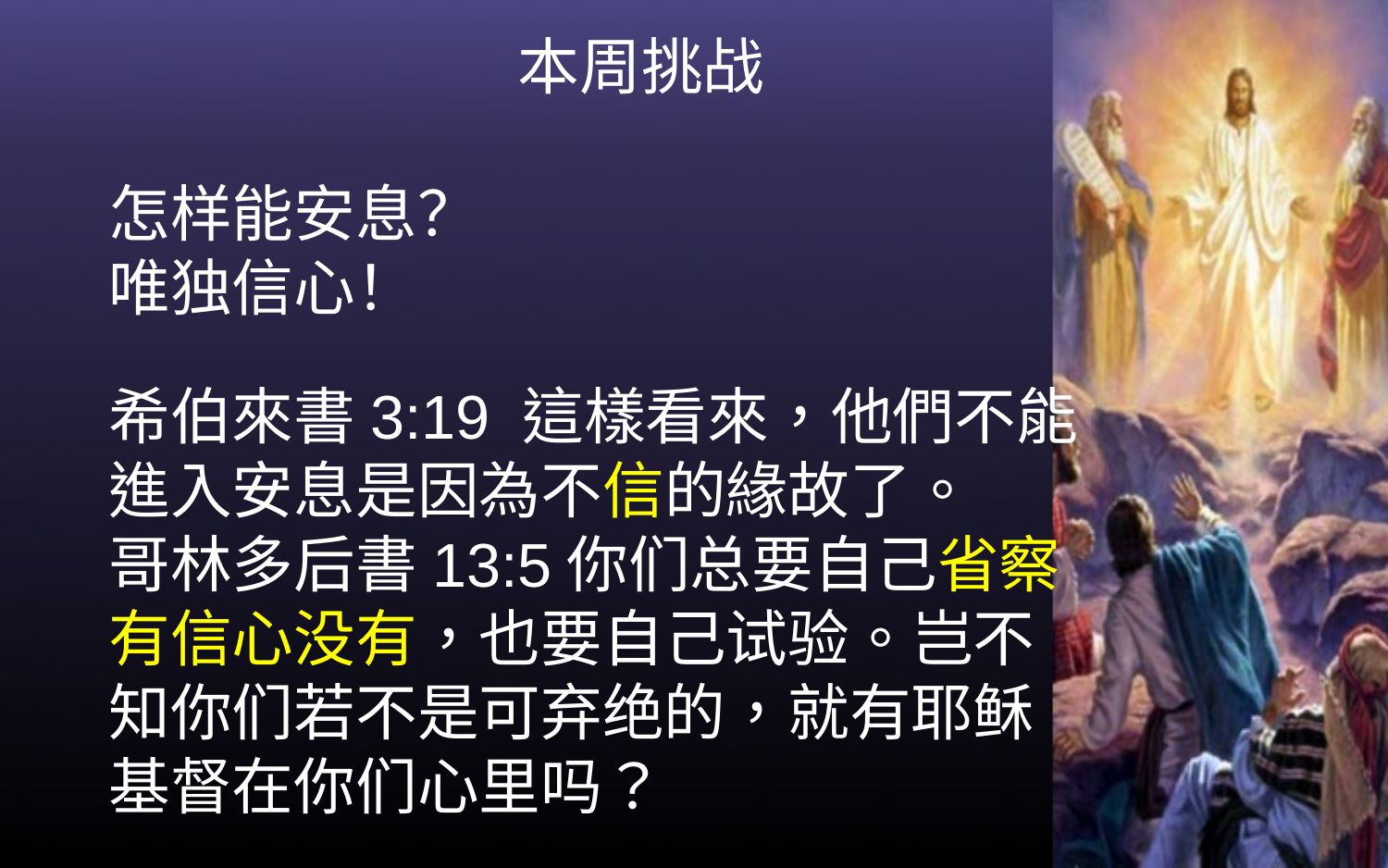

本周挑战
怎样能安息？
唯独信心！
希伯來書3:19 這樣看來，他們不能進入安息是因為不信的緣故了。
哥林多后書13:5你们总要自己省察有信心没有，也要自己试验。岂不知你们若不是可弃绝的，就有耶稣基督在你们心里吗？